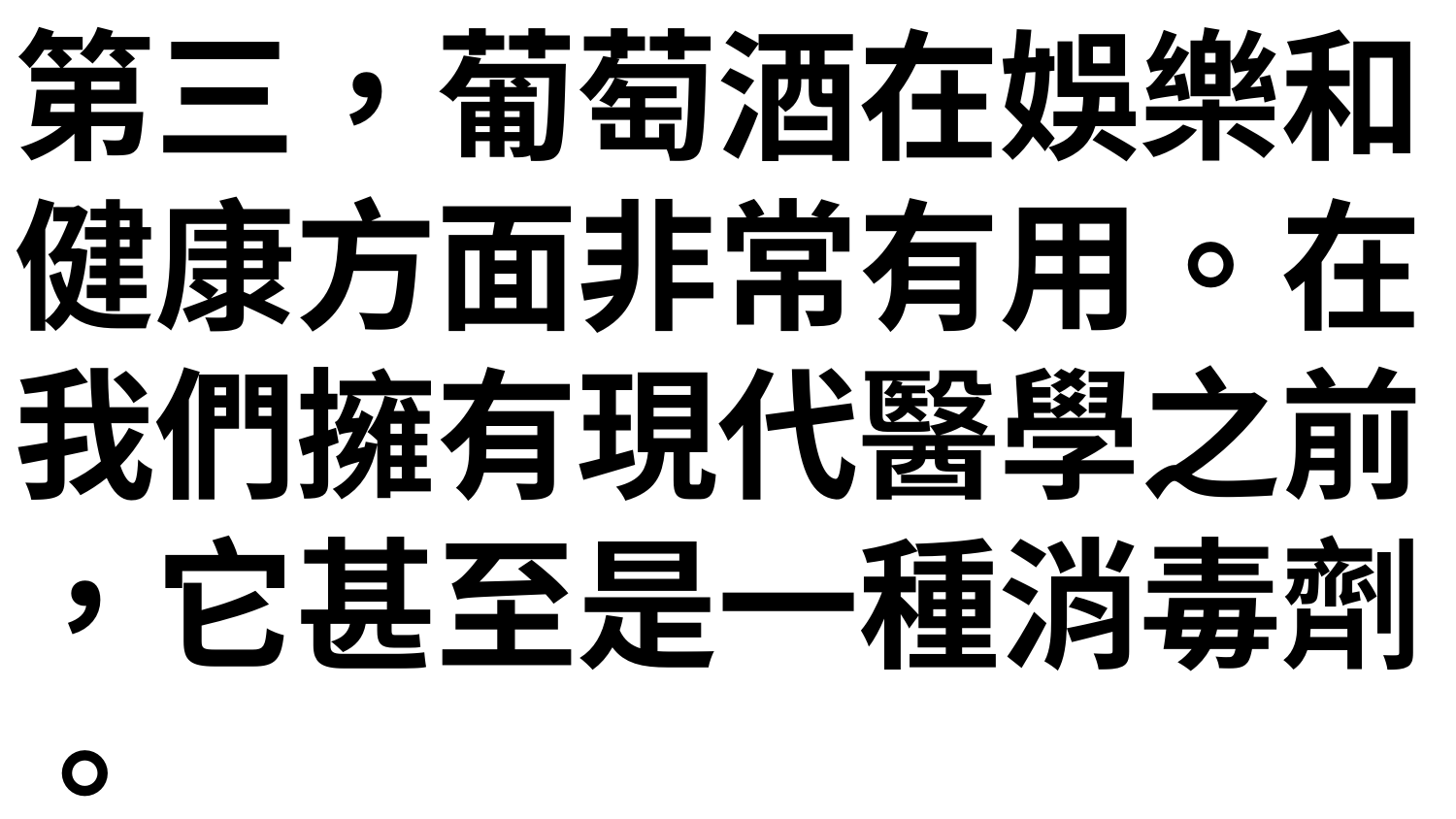

第三，葡萄酒在娛樂和健康方面非常有用。在我們擁有現代醫學之前
，它甚至是一種消毒劑
。